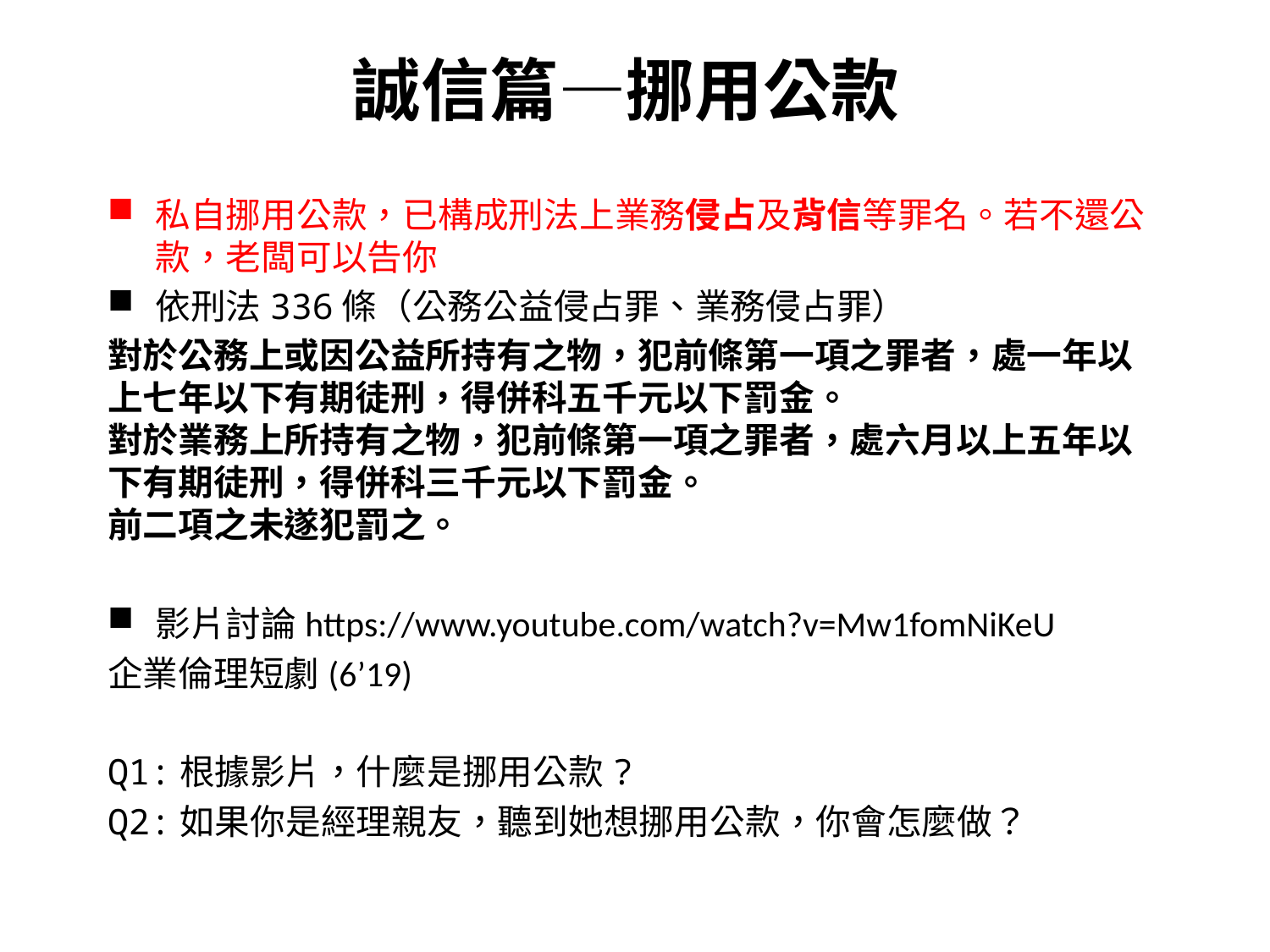

# 誠信篇—挪用公款
私自挪用公款，已構成刑法上業務侵占及背信等罪名。若不還公款，老闆可以告你
依刑法336條（公務公益侵占罪、業務侵占罪）
對於公務上或因公益所持有之物，犯前條第一項之罪者，處一年以上七年以下有期徒刑，得併科五千元以下罰金。
對於業務上所持有之物，犯前條第一項之罪者，處六月以上五年以下有期徒刑，得併科三千元以下罰金。
前二項之未遂犯罰之。

影片討論https://www.youtube.com/watch?v=Mw1fomNiKeU
企業倫理短劇(6’19)

Q1:根據影片，什麼是挪用公款?
Q2:如果你是經理親友，聽到她想挪用公款，你會怎麼做？